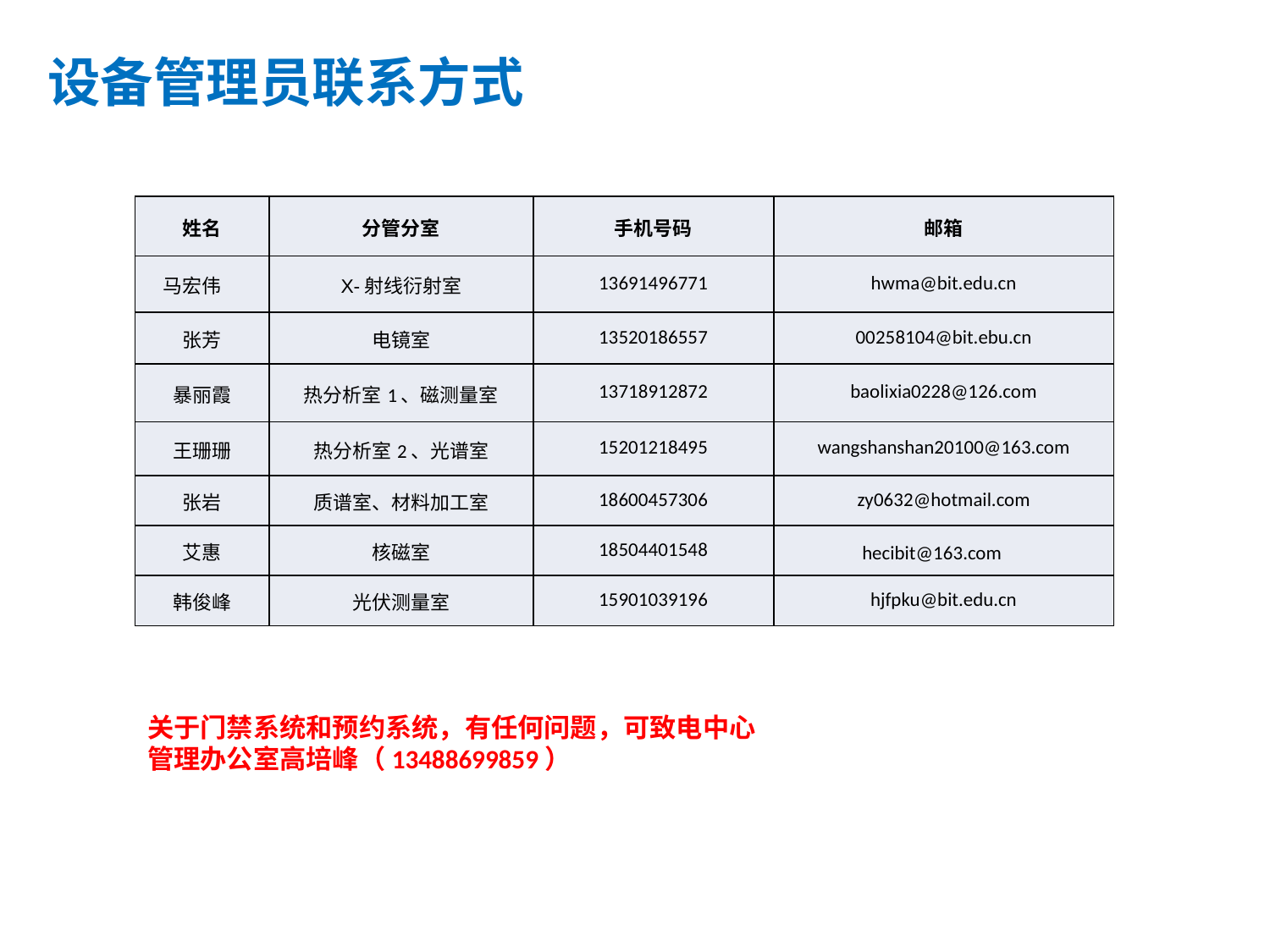

设备管理员联系方式
| 姓名 | 分管分室 | 手机号码 | 邮箱 |
| --- | --- | --- | --- |
| 马宏伟 | X-射线衍射室 | 13691496771 | hwma@bit.edu.cn |
| 张芳 | 电镜室 | 13520186557 | 00258104@bit.ebu.cn |
| 暴丽霞 | 热分析室1、磁测量室 | 13718912872 | baolixia0228@126.com |
| 王珊珊 | 热分析室2、光谱室 | 15201218495 | wangshanshan20100@163.com |
| 张岩 | 质谱室、材料加工室 | 18600457306 | zy0632@hotmail.com |
| 艾惠 | 核磁室 | 18504401548 | hecibit@163.com |
| 韩俊峰 | 光伏测量室 | 15901039196 | hjfpku@bit.edu.cn |
关于门禁系统和预约系统，有任何问题，可致电中心管理办公室高培峰（13488699859）